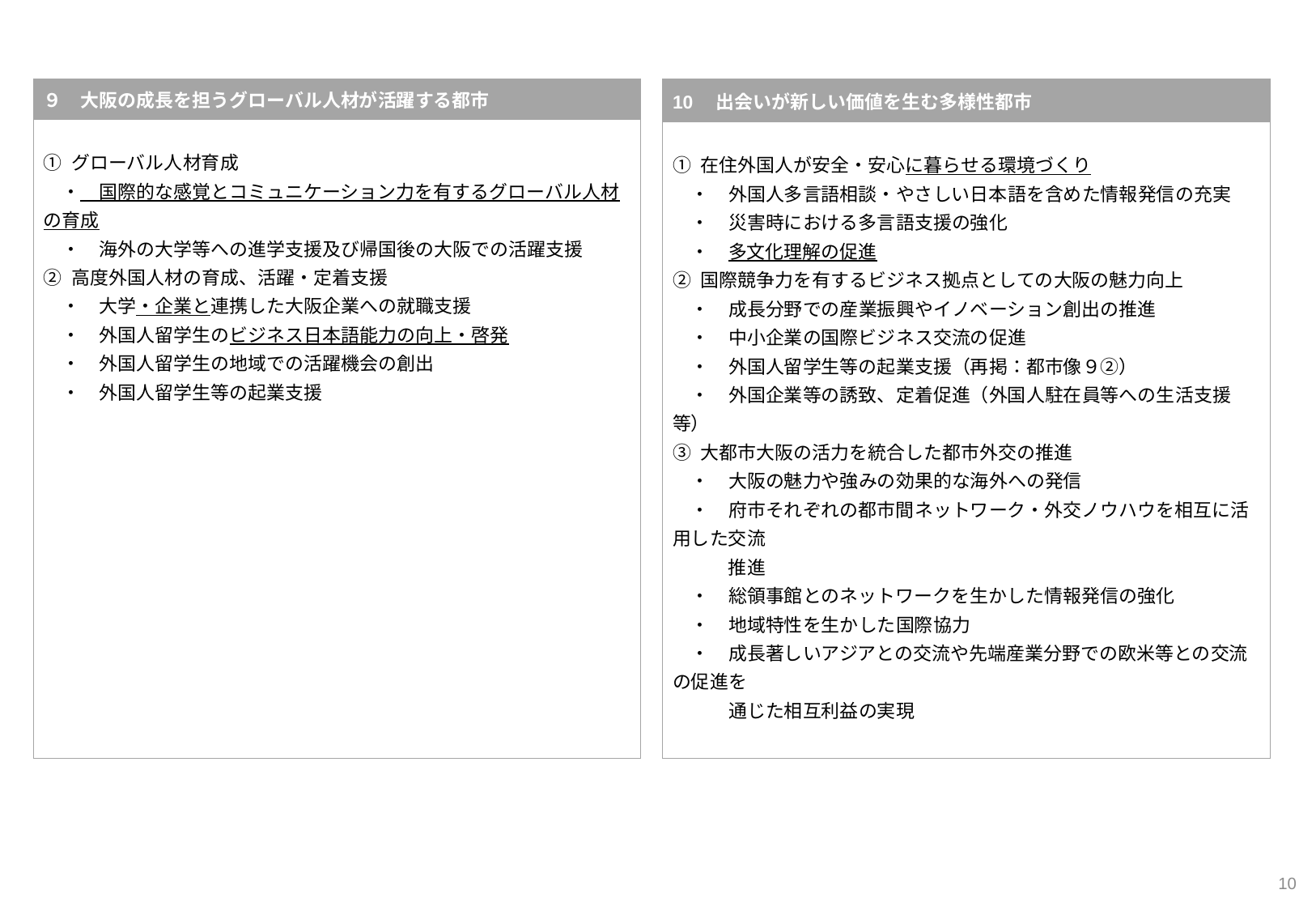

| ９　大阪の成長を担うグローバル人材が活躍する都市 |
| --- |
| ① グローバル人材育成 　・　国際的な感覚とコミュニケーション力を有するグローバル人材の育成 　・　海外の大学等への進学支援及び帰国後の大阪での活躍支援 ② 高度外国人材の育成、活躍・定着支援 　・　大学・企業と連携した大阪企業への就職支援 　・　外国人留学生のビジネス日本語能力の向上・啓発 　・　外国人留学生の地域での活躍機会の創出 　・　外国人留学生等の起業支援 |
| 10　出会いが新しい価値を生む多様性都市 |
| --- |
| ① 在住外国人が安全・安心に暮らせる環境づくり 　・　外国人多言語相談・やさしい日本語を含めた情報発信の充実 　・　災害時における多言語支援の強化 　・　多文化理解の促進 ② 国際競争力を有するビジネス拠点としての大阪の魅力向上 　・　成長分野での産業振興やイノベーション創出の推進 　・　中小企業の国際ビジネス交流の促進 　・　外国人留学生等の起業支援（再掲：都市像９②） 　・　外国企業等の誘致、定着促進（外国人駐在員等への生活支援等） ③ 大都市大阪の活力を統合した都市外交の推進 　・　大阪の魅力や強みの効果的な海外への発信 　・　府市それぞれの都市間ネットワーク・外交ノウハウを相互に活用した交流 　　　推進 　・　総領事館とのネットワークを生かした情報発信の強化 　・　地域特性を生かした国際協力 　・　成長著しいアジアとの交流や先端産業分野での欧米等との交流の促進を 　　　通じた相互利益の実現 |
10